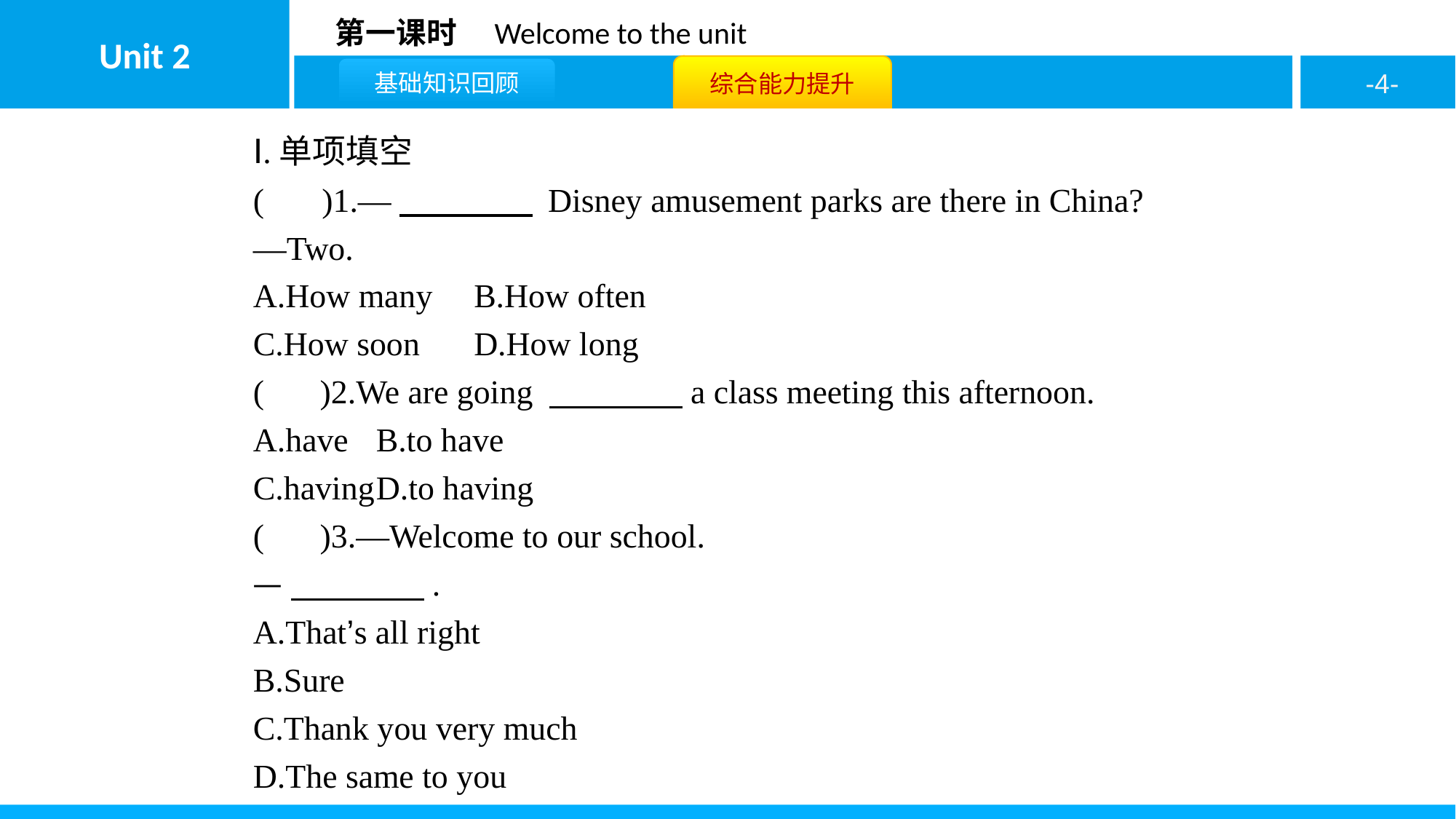

Ⅰ.单项填空
(  A  )1.—　　　　 Disney amusement parks are there in China?
—Two.
A.How many	B.How often
C.How soon	D.How long
(  B  )2.We are going 　　　　a class meeting this afternoon.
A.have	B.to have
C.having	D.to having
(  C  )3.—Welcome to our school.
—　　　　.
A.That’s all right
B.Sure
C.Thank you very much
D.The same to you